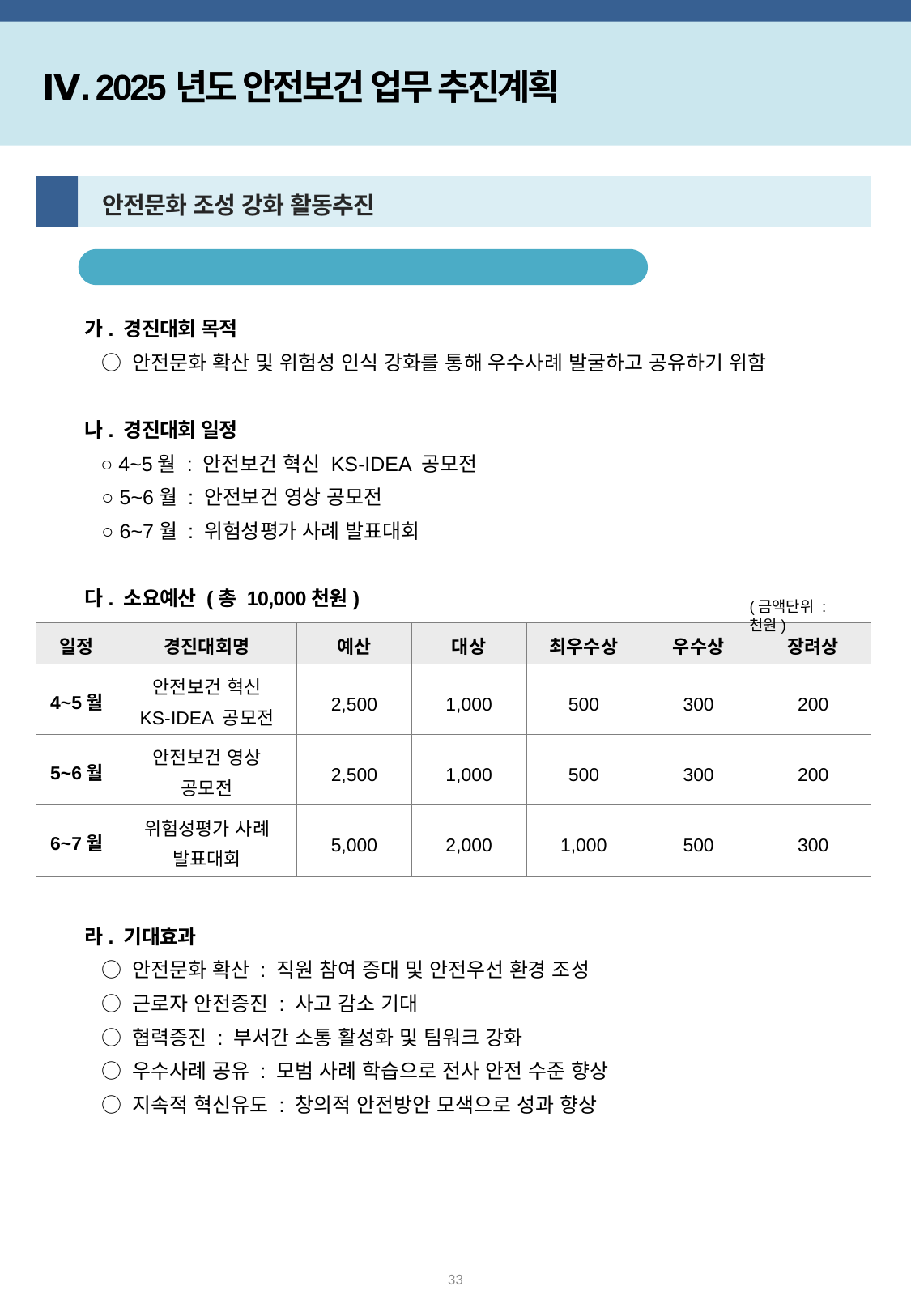

Ⅳ. 2025년도 안전보건 업무 추진계획
4
 안전문화 조성 강화 활동추진
안전보건 경진대회 실시

가. 경진대회 목적
   ○ 안전문화 확산 및 위험성 인식 강화를 통해 우수사례 발굴하고 공유하기 위함

나. 경진대회 일정
   ○ 4~5월 : 안전보건 혁신 KS-IDEA 공모전
   ○ 5~6월 : 안전보건 영상 공모전
   ○ 6~7월 : 위험성평가 사례 발표대회

다. 소요예산 (총 10,000천원)

라. 기대효과
   ○ 안전문화 확산 : 직원 참여 증대 및 안전우선 환경 조성
   ○ 근로자 안전증진 : 사고 감소 기대
   ○ 협력증진 : 부서간 소통 활성화 및 팀워크 강화
   ○ 우수사례 공유 : 모범 사례 학습으로 전사 안전 수준 향상
   ○ 지속적 혁신유도 : 창의적 안전방안 모색으로 성과 향상

(금액단위 : 천원)
| 일정 | 경진대회명 | 예산 | 대상 | 최우수상 | 우수상 | 장려상 |
| --- | --- | --- | --- | --- | --- | --- |
| 4~5월 | 안전보건 혁신 KS-IDEA 공모전 | 2,500 | 1,000 | 500 | 300 | 200 |
| 5~6월 | 안전보건 영상 공모전 | 2,500 | 1,000 | 500 | 300 | 200 |
| 6~7월 | 위험성평가 사례 발표대회 | 5,000 | 2,000 | 1,000 | 500 | 300 |
33